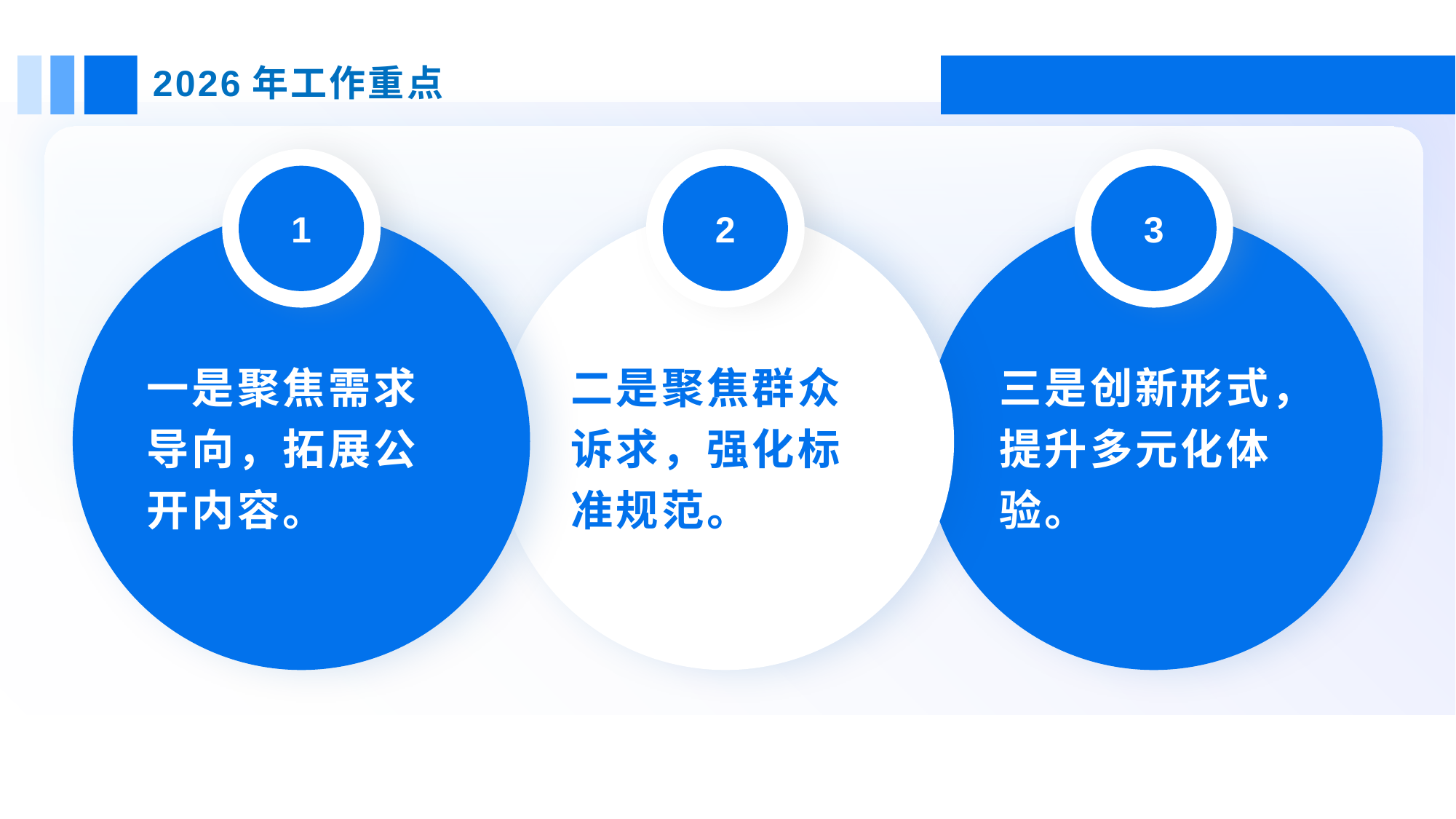

2026年工作重点

1
2
3

一是聚焦需求导向，拓展公开内容。
二是聚焦群众诉求，强化标准规范。
三是创新形式，提升多元化体验。